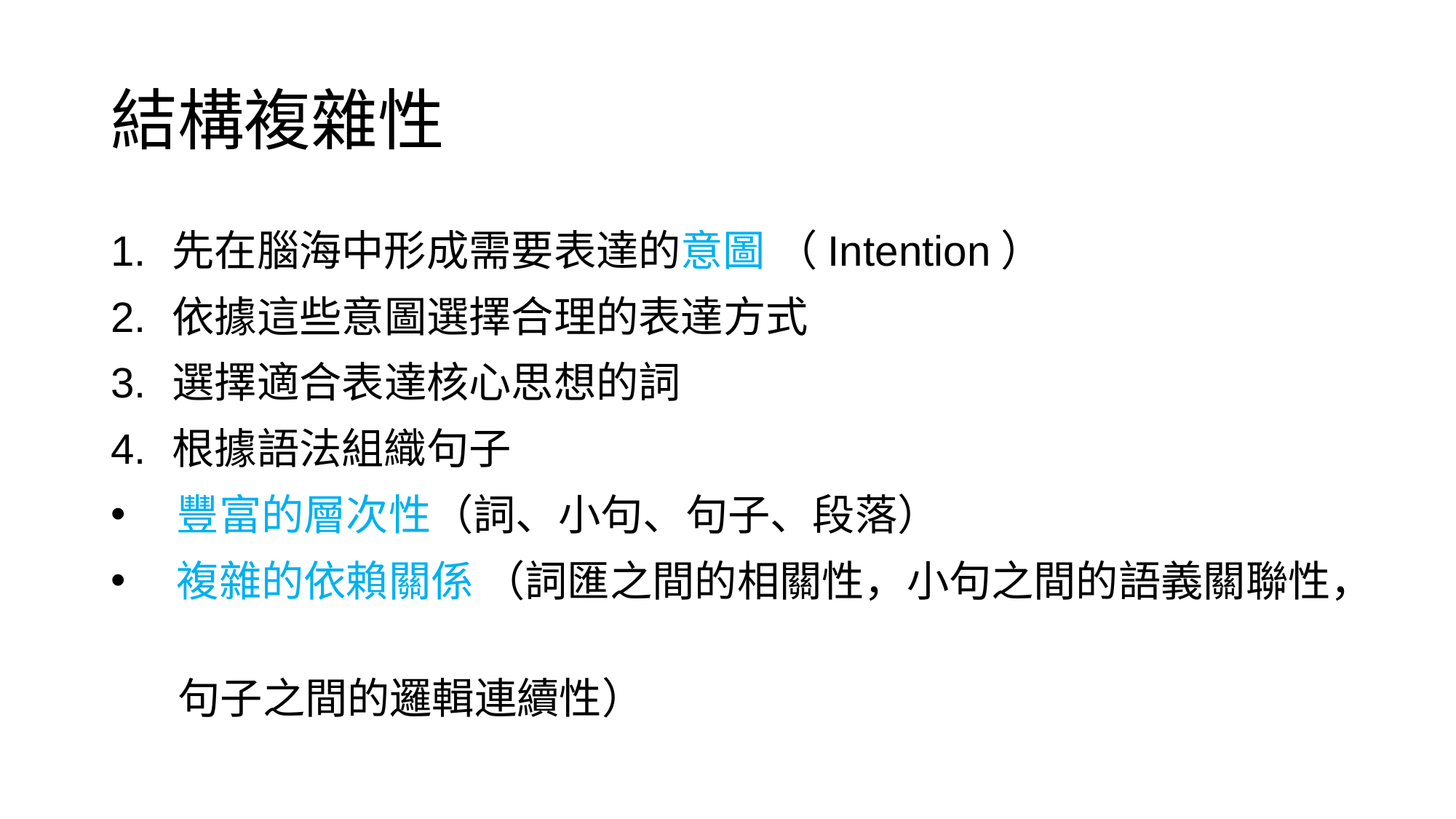

# 結構複雜性
先在腦海中形成需要表達的意圖 （Intention）
依據這些意圖選擇合理的表達方式
選擇適合表達核心思想的詞
根據語法組織句子
   豐富的層次性（詞、小句、句子、段落）
   複雜的依賴關係 （詞匯之間的相關性，小句之間的語義關聯性，
      句子之間的邏輯連續性）